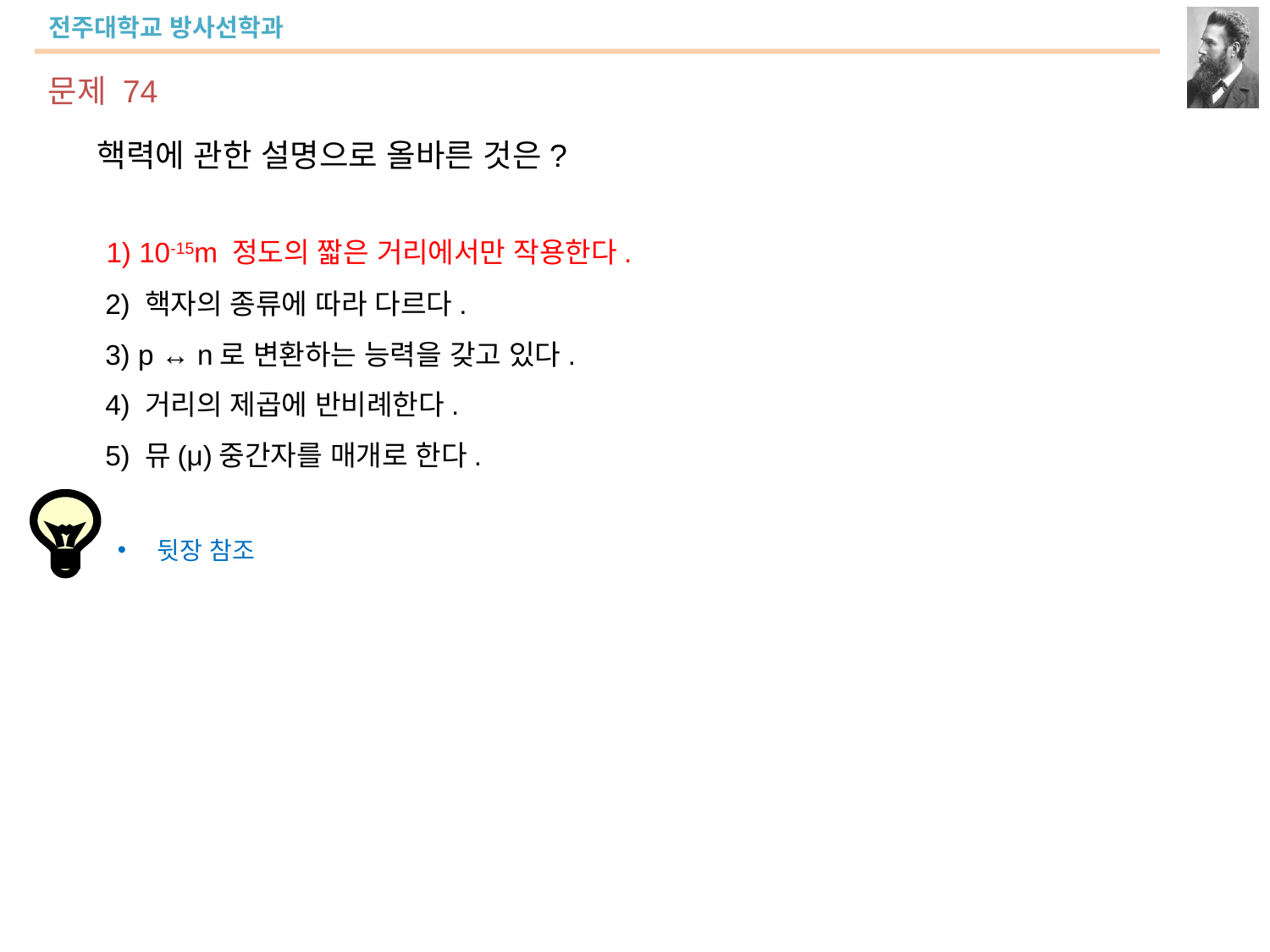

문제 74
핵력에 관한 설명으로 올바른 것은?

 1) 10-15m 정도의 짧은 거리에서만 작용한다.
 2) 핵자의 종류에 따라 다르다.
 3) p ↔ n로 변환하는 능력을 갖고 있다.
 4) 거리의 제곱에 반비례한다.
 5) 뮤(μ)중간자를 매개로 한다.

뒷장 참조